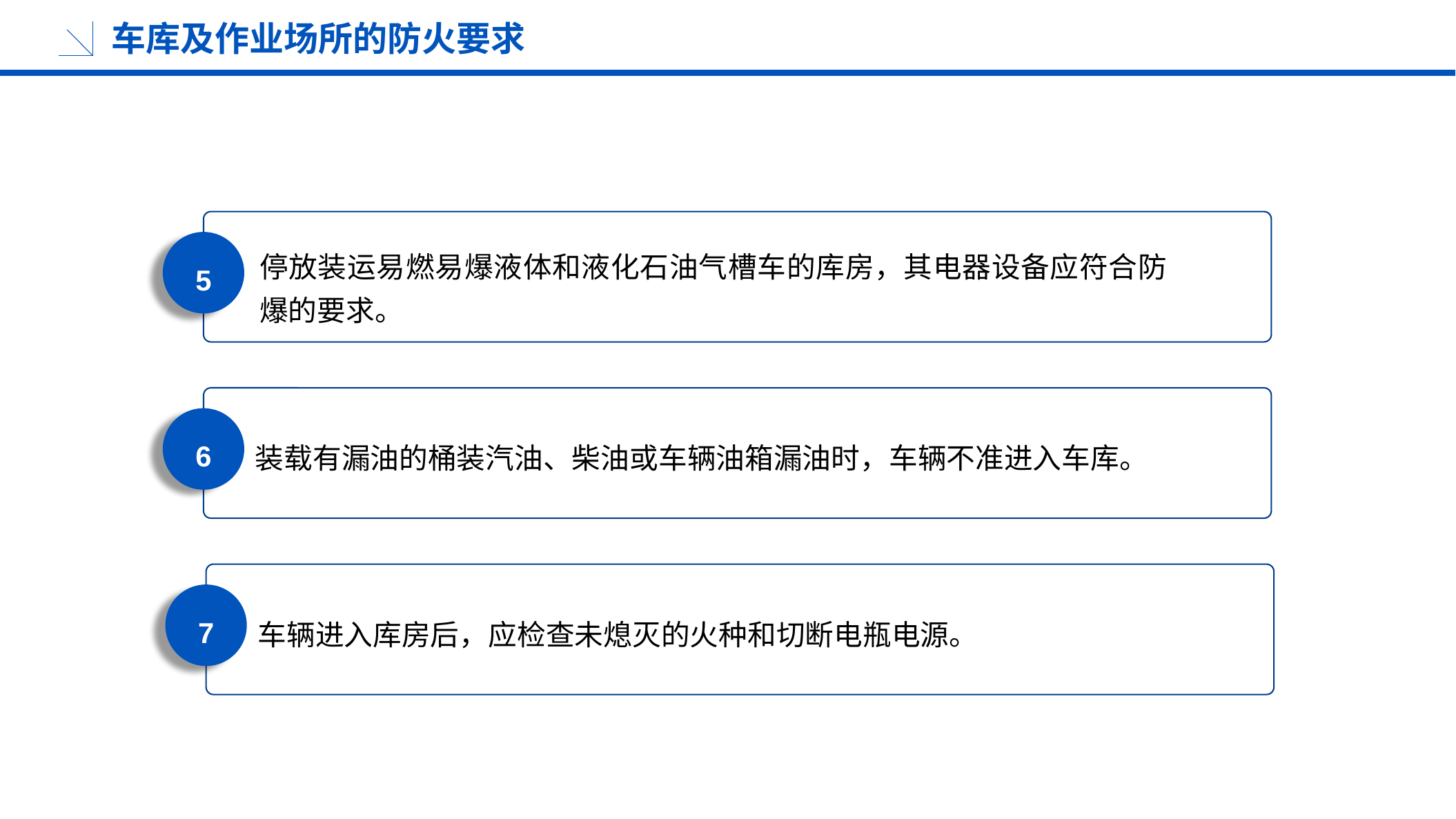

车库及作业场所的防火要求

停放装运易燃易爆液体和液化石油气槽车的库房，其电器设备应符合防爆的要求。
5

装载有漏油的桶装汽油、柴油或车辆油箱漏油时，车辆不准进入车库。
6

车辆进入库房后，应检查未熄灭的火种和切断电瓶电源。
7